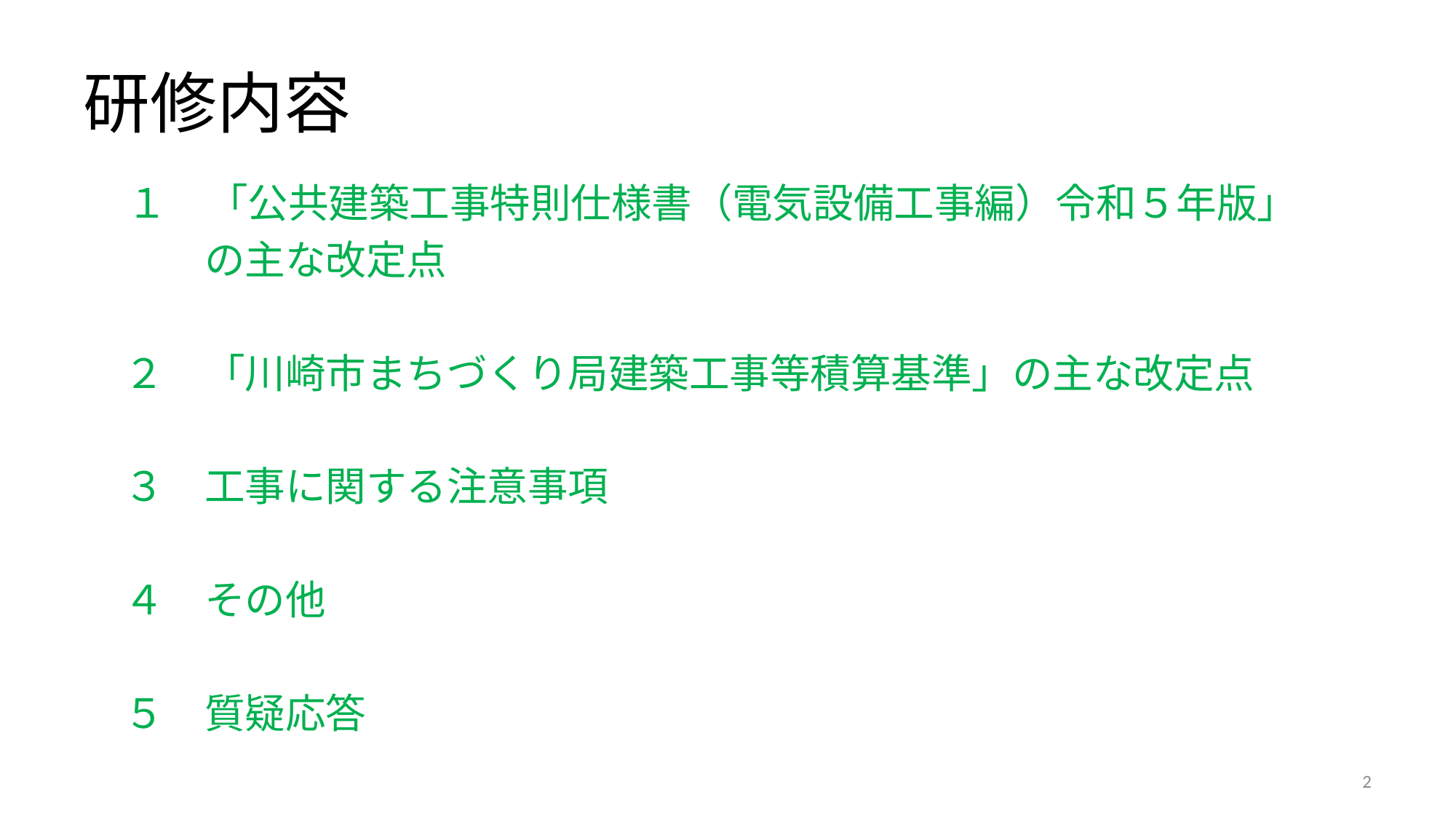

# 研修内容
　１　「公共建築工事特則仕様書（電気設備工事編）令和５年版」
　　　の主な改定点

　２　「川崎市まちづくり局建築工事等積算基準」の主な改定点

　３　工事に関する注意事項

　４　その他

　５　質疑応答
2